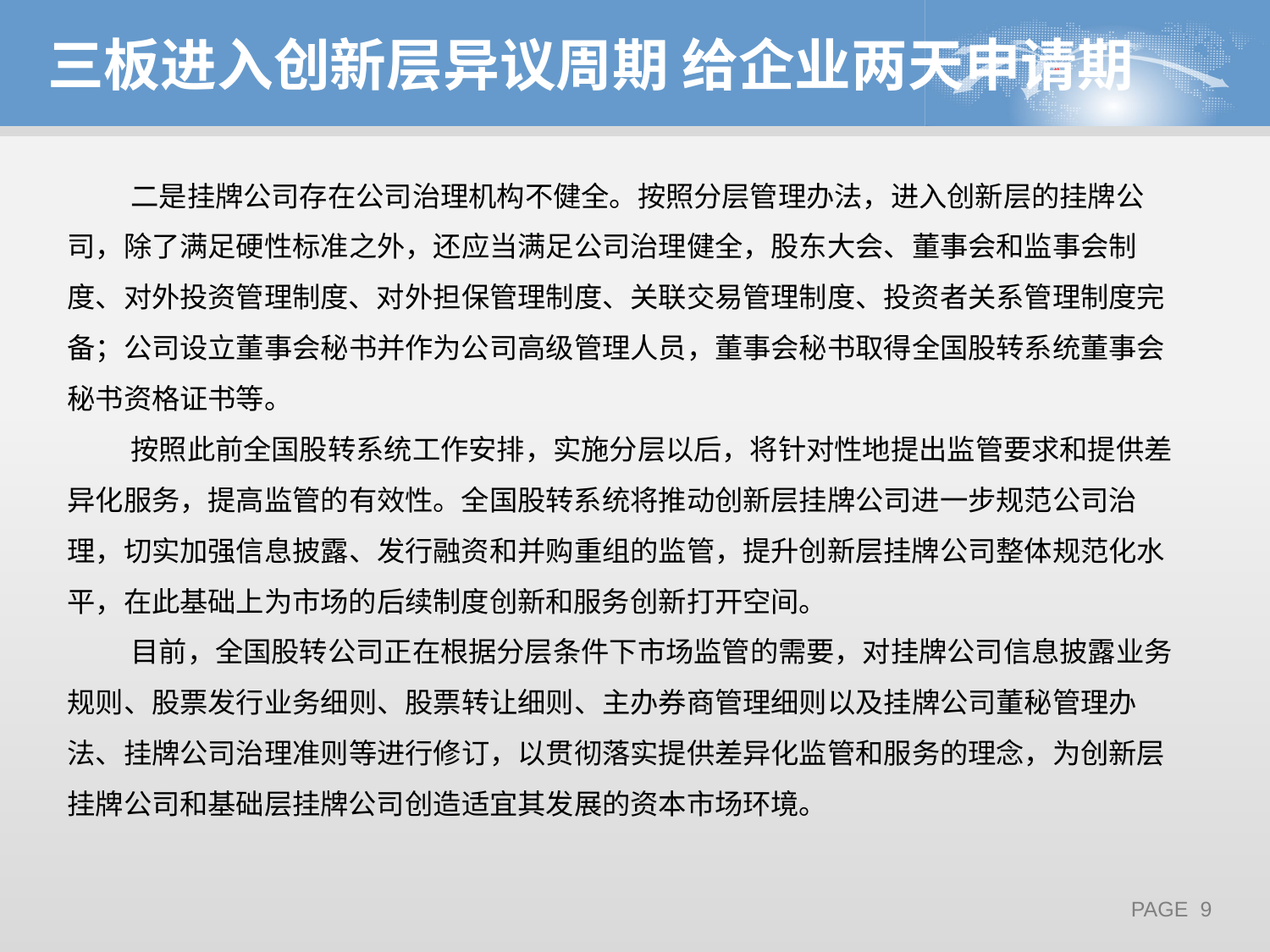

三板进入创新层异议周期 给企业两天申请期
二是挂牌公司存在公司治理机构不健全。按照分层管理办法，进入创新层的挂牌公司，除了满足硬性标准之外，还应当满足公司治理健全，股东大会、董事会和监事会制度、对外投资管理制度、对外担保管理制度、关联交易管理制度、投资者关系管理制度完备；公司设立董事会秘书并作为公司高级管理人员，董事会秘书取得全国股转系统董事会秘书资格证书等。
按照此前全国股转系统工作安排，实施分层以后，将针对性地提出监管要求和提供差异化服务，提高监管的有效性。全国股转系统将推动创新层挂牌公司进一步规范公司治理，切实加强信息披露、发行融资和并购重组的监管，提升创新层挂牌公司整体规范化水平，在此基础上为市场的后续制度创新和服务创新打开空间。
目前，全国股转公司正在根据分层条件下市场监管的需要，对挂牌公司信息披露业务规则、股票发行业务细则、股票转让细则、主办券商管理细则以及挂牌公司董秘管理办法、挂牌公司治理准则等进行修订，以贯彻落实提供差异化监管和服务的理念，为创新层挂牌公司和基础层挂牌公司创造适宜其发展的资本市场环境。